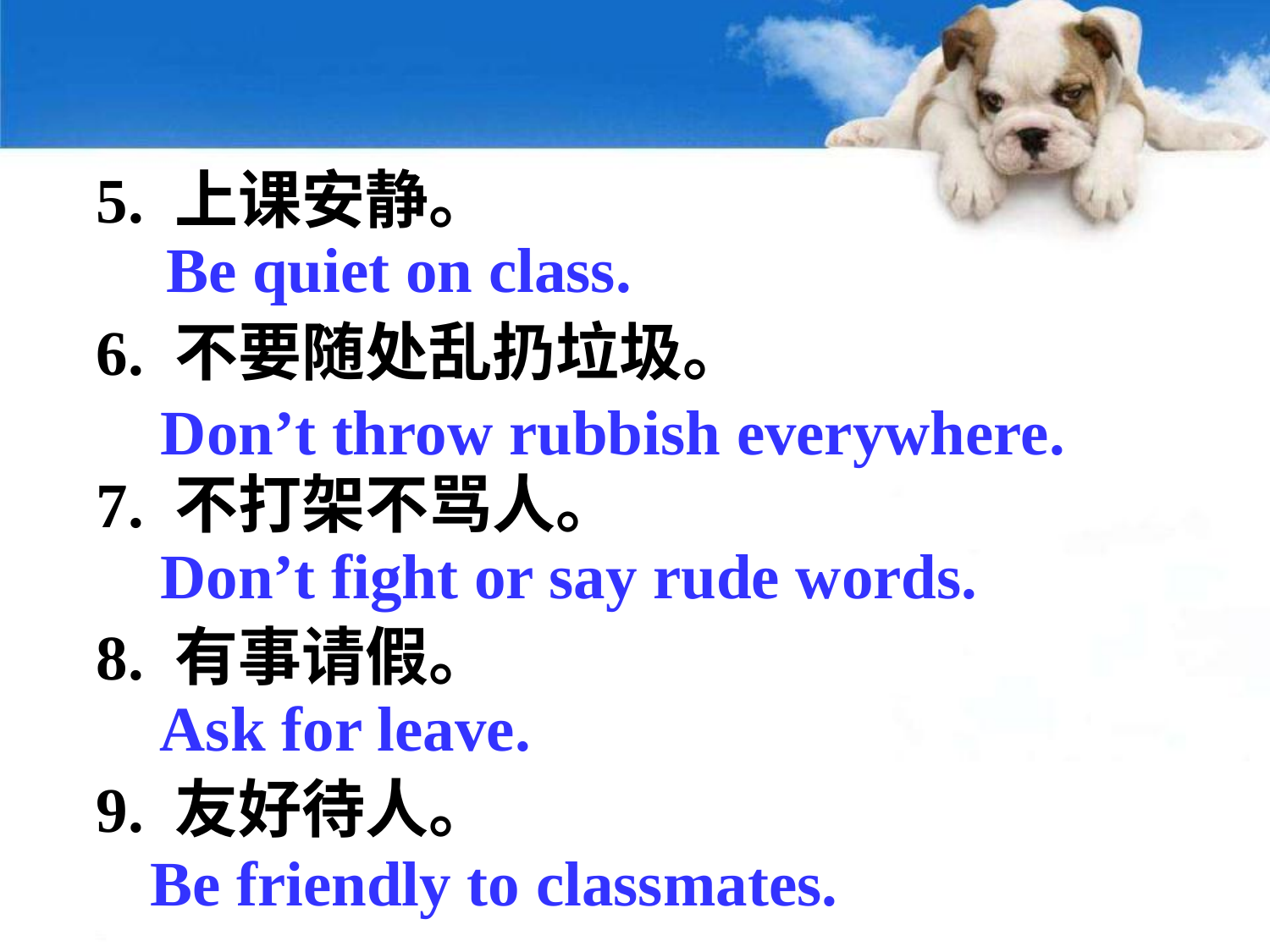

5. 上课安静。
6. 不要随处乱扔垃圾。

7. 不打架不骂人。
8. 有事请假。
9. 友好待人。

Be quiet on class.
Don’t throw rubbish everywhere.
Don’t fight or say rude words.
Ask for leave.
Be friendly to classmates.